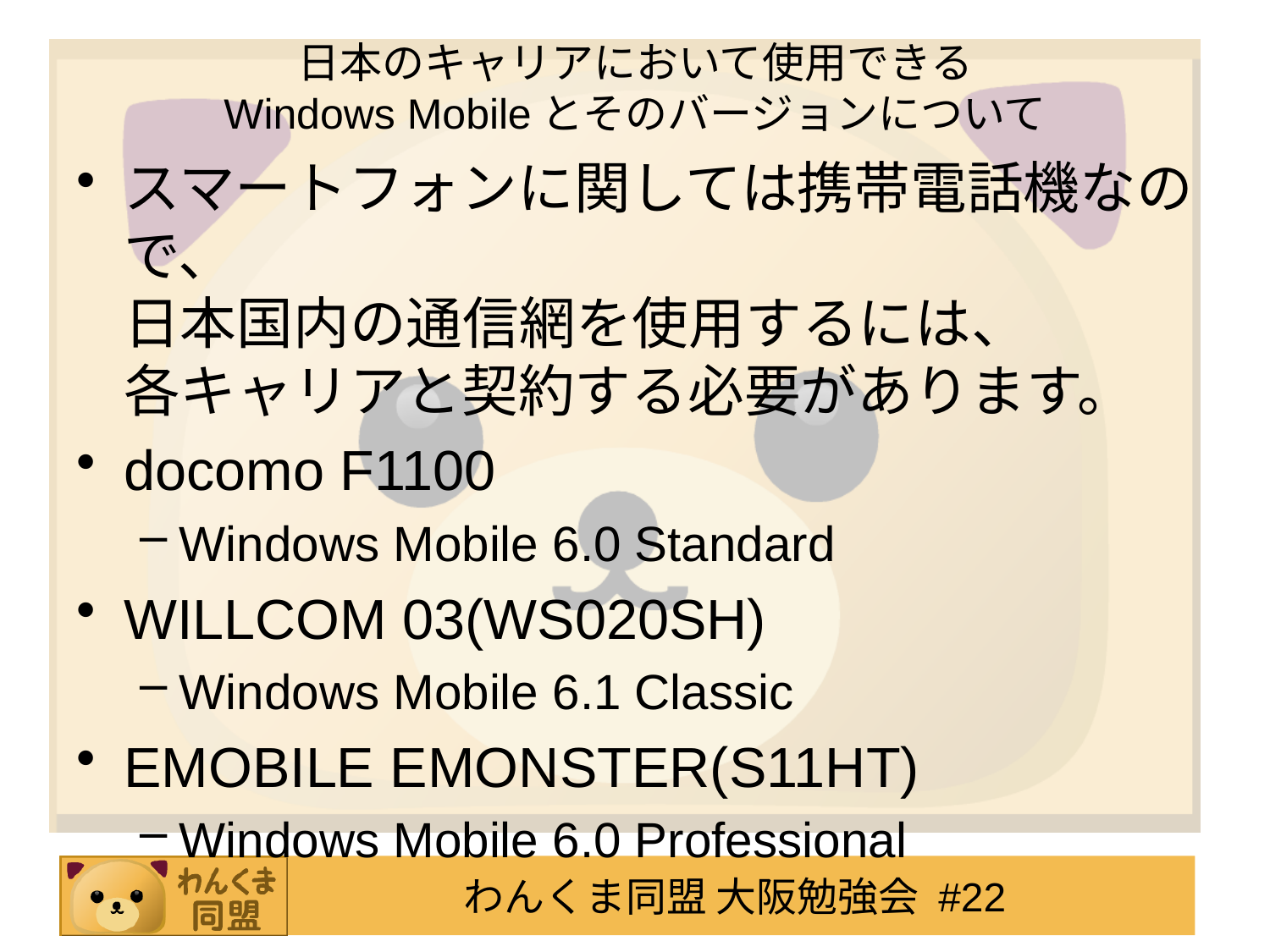

# 日本のキャリアにおいて使用できる Windows Mobileとそのバージョンについて
スマートフォンに関しては携帯電話機なので、
日本国内の通信網を使用するには、
各キャリアと契約する必要があります。
docomo F1100
Windows Mobile 6.0 Standard
WILLCOM 03(WS020SH)
Windows Mobile 6.1 Classic
EMOBILE EMONSTER(S11HT)
Windows Mobile 6.0 Professional